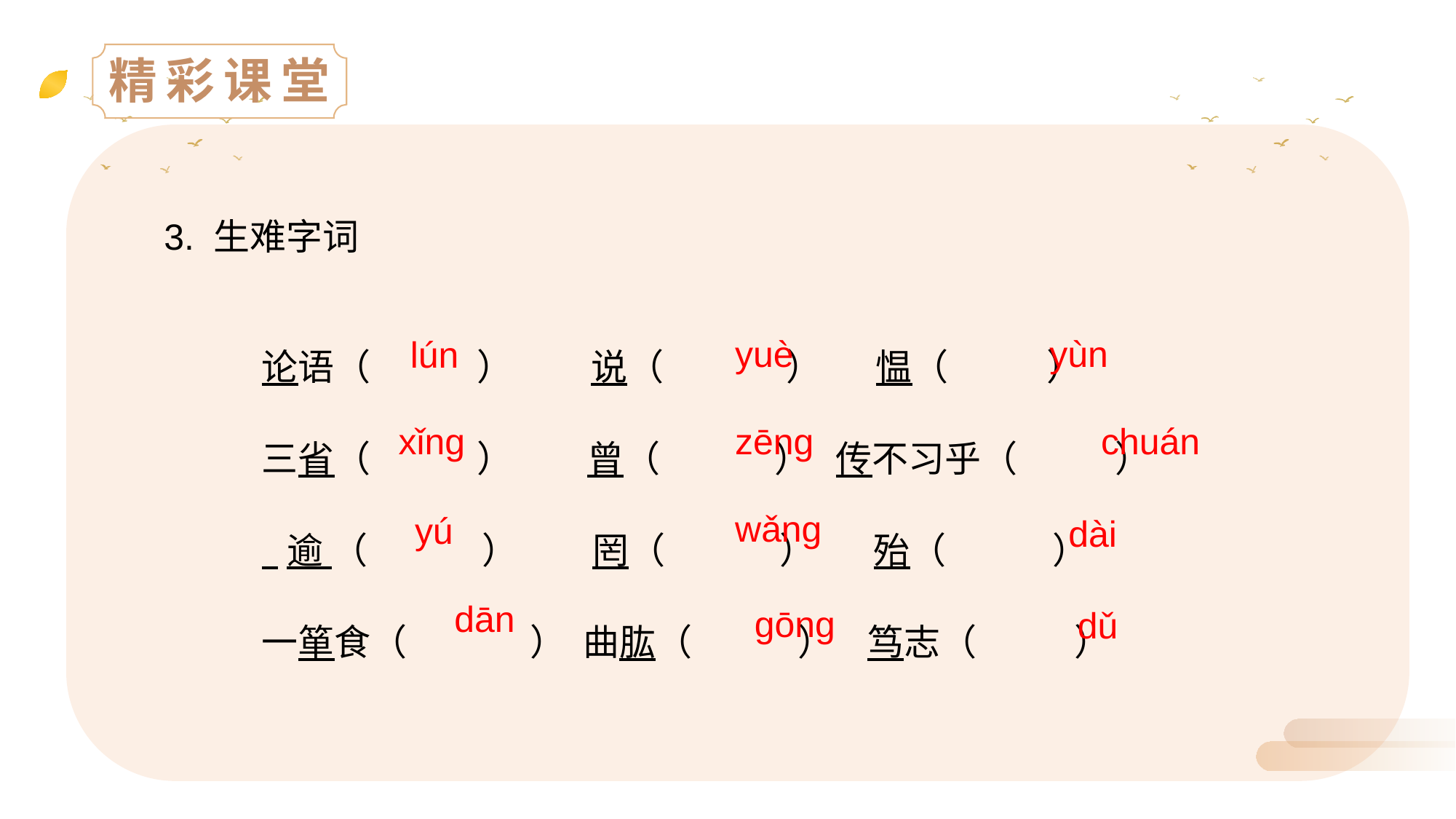

精彩课堂
3. 生难字词
论语（             ）     　说（               ）　  愠（            ）
三省（             ）         曾（              ）   传不习乎（            ）
  逾 （              ）         罔（              ）       殆（             ）
一箪食（               ）  曲肱（             ）    笃志（            ）
yuè
yùn
lún
chuán
zēng
xǐng
wǎng
yú
dài
dān
gōng
dǔ